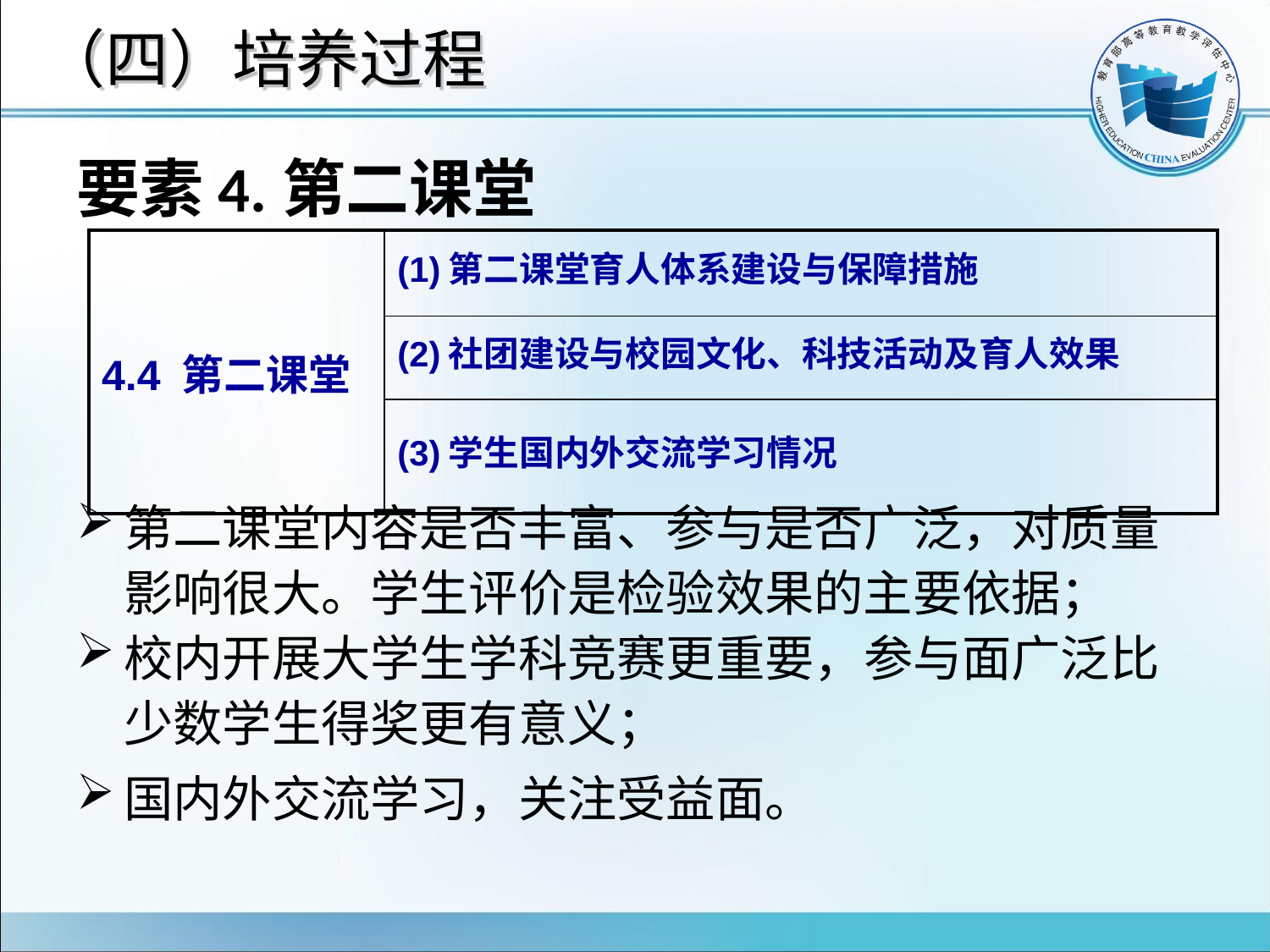

# （四）培养过程
要素4.第二课堂

第二课堂内容是否丰富、参与是否广泛，对质量影响很大。学生评价是检验效果的主要依据；
校内开展大学生学科竞赛更重要，参与面广泛比少数学生得奖更有意义；
国内外交流学习，关注受益面。
| 4.4 第二课堂 | (1)第二课堂育人体系建设与保障措施 |
| --- | --- |
|  | (2)社团建设与校园文化、科技活动及育人效果 |
|  | (3)学生国内外交流学习情况 |
43